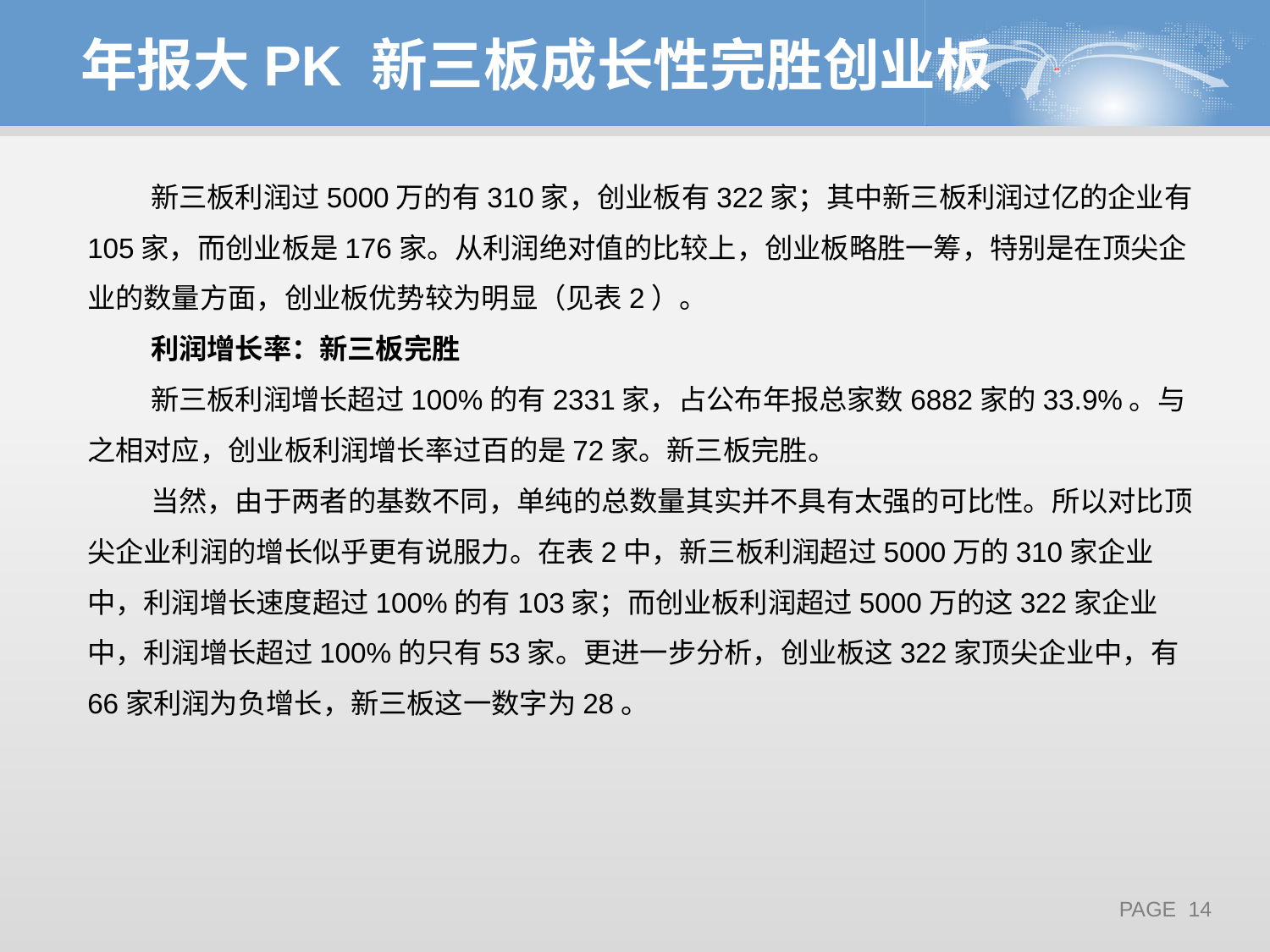

年报大PK 新三板成长性完胜创业板
新三板利润过5000万的有310家，创业板有322家；其中新三板利润过亿的企业有105家，而创业板是176家。从利润绝对值的比较上，创业板略胜一筹，特别是在顶尖企业的数量方面，创业板优势较为明显（见表2）。
利润增长率：新三板完胜
新三板利润增长超过100%的有2331家，占公布年报总家数6882家的33.9%。与之相对应，创业板利润增长率过百的是72家。新三板完胜。
当然，由于两者的基数不同，单纯的总数量其实并不具有太强的可比性。所以对比顶尖企业利润的增长似乎更有说服力。在表2中，新三板利润超过5000万的310家企业中，利润增长速度超过100%的有103家；而创业板利润超过5000万的这322家企业中，利润增长超过100%的只有53家。更进一步分析，创业板这322家顶尖企业中，有66家利润为负增长，新三板这一数字为28。